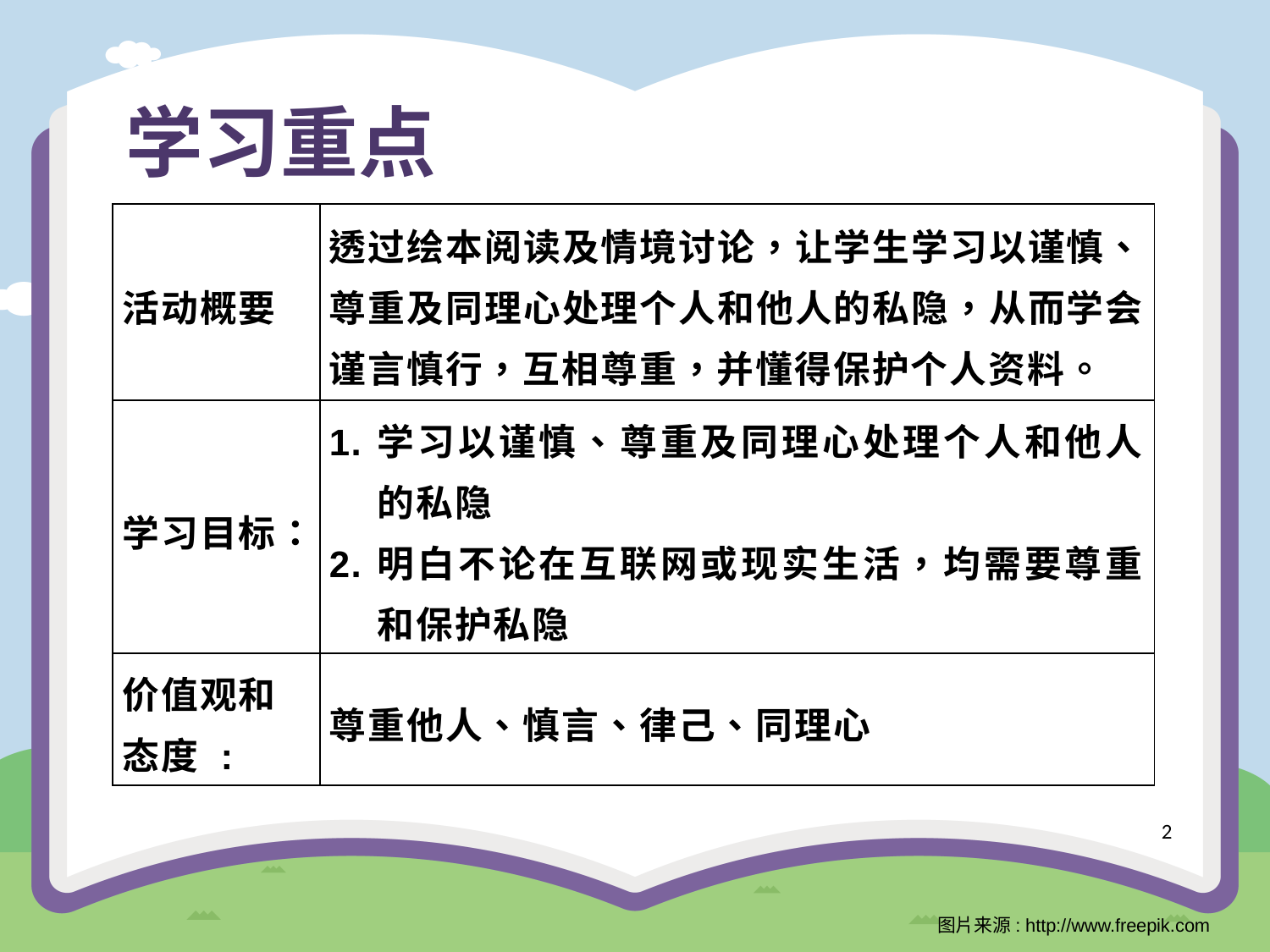

# 学习重点
| 活动概要 | 透过绘本阅读及情境讨论，让学生学习以谨慎、尊重及同理心处理个人和他人的私隐，从而学会谨言慎行，互相尊重，并懂得保护个人资料。 |
| --- | --- |
| 学习目标： | 学习以谨慎、尊重及同理心处理个人和他人的私隐 明白不论在互联网或现实生活，均需要尊重和保护私隐 |
| 价值观和态度 : | 尊重他人、慎言、律己、同理心 |
2
图片来源: http://www.freepik.com